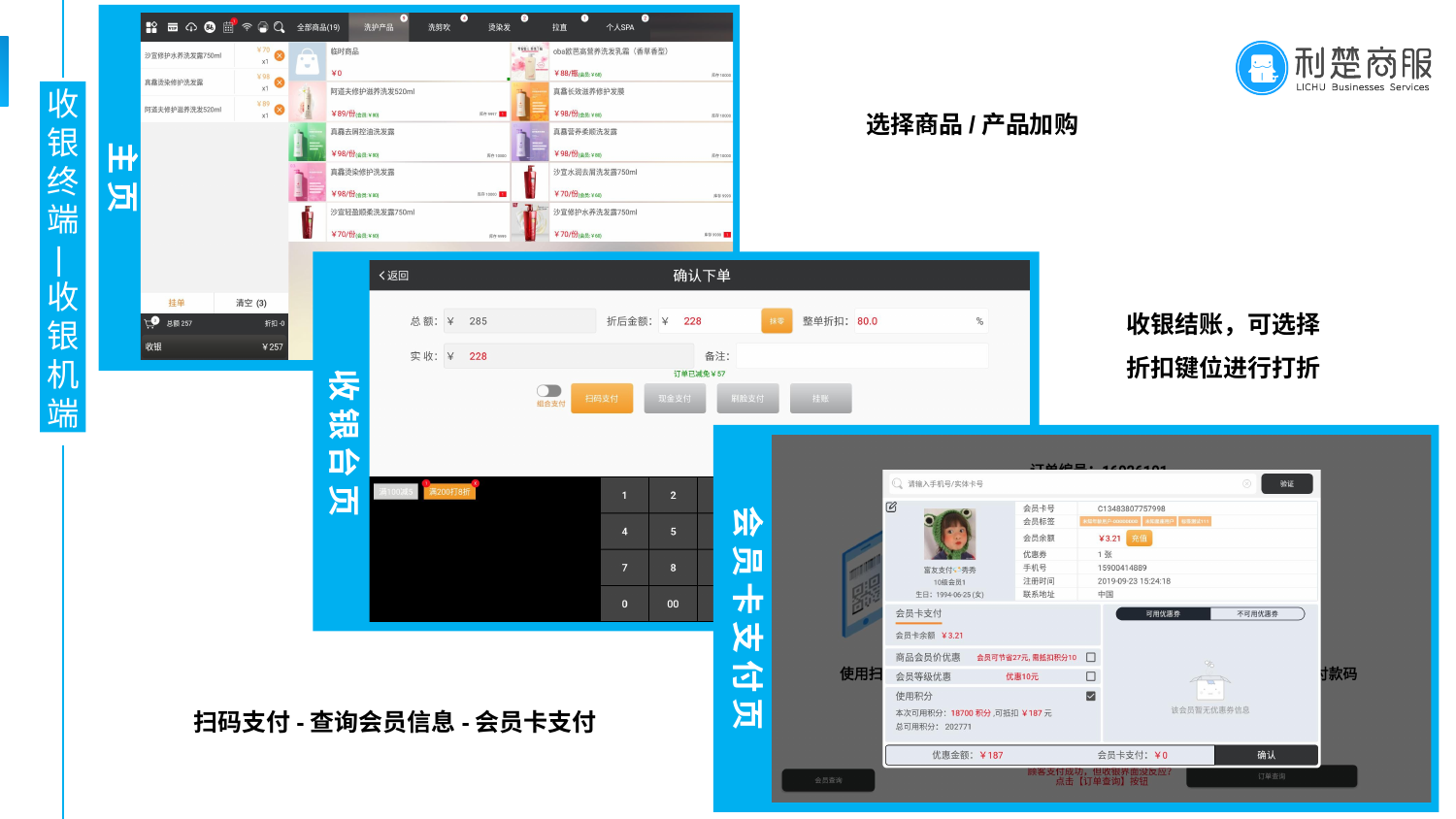

# 收 银 终 端
|  收 银 机 端
选择商品/产品加购
主页

收银结账，可选择 折扣键位进行打折
收银台页

会员卡支付页

扫码支付-查询会员信息-会员卡支付